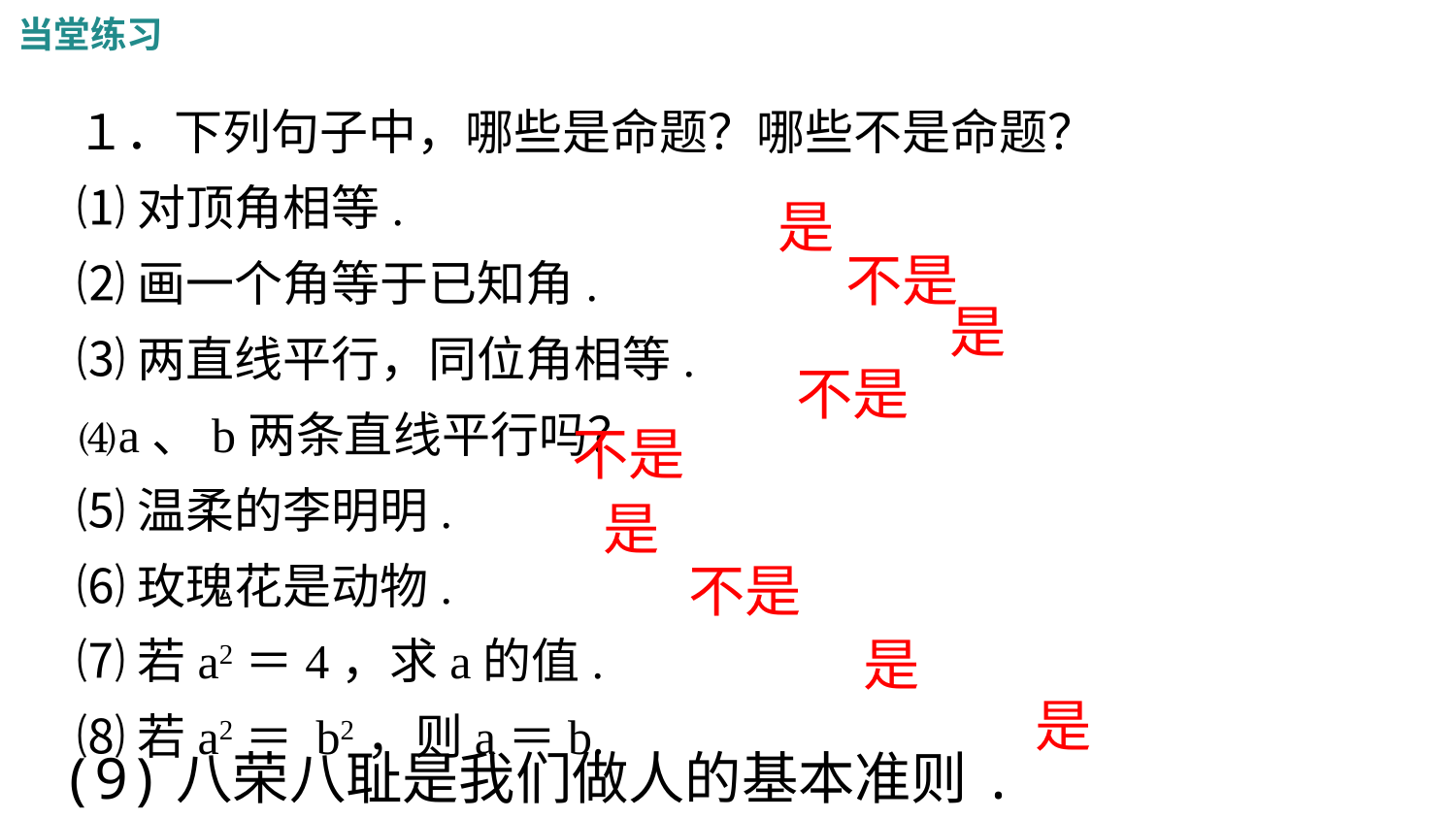

当堂练习
１．下列句子中，哪些是命题？哪些不是命题？
⑴对顶角相等.
⑵画一个角等于已知角.
⑶两直线平行，同位角相等.
⑷a、b两条直线平行吗？
⑸温柔的李明明.
⑹玫瑰花是动物.
⑺若a2＝4，求a的值.
⑻若a2＝ b2，则a＝b.
是
不是
是
不是
不是
是
不是
是
是
(9)八荣八耻是我们做人的基本准则.